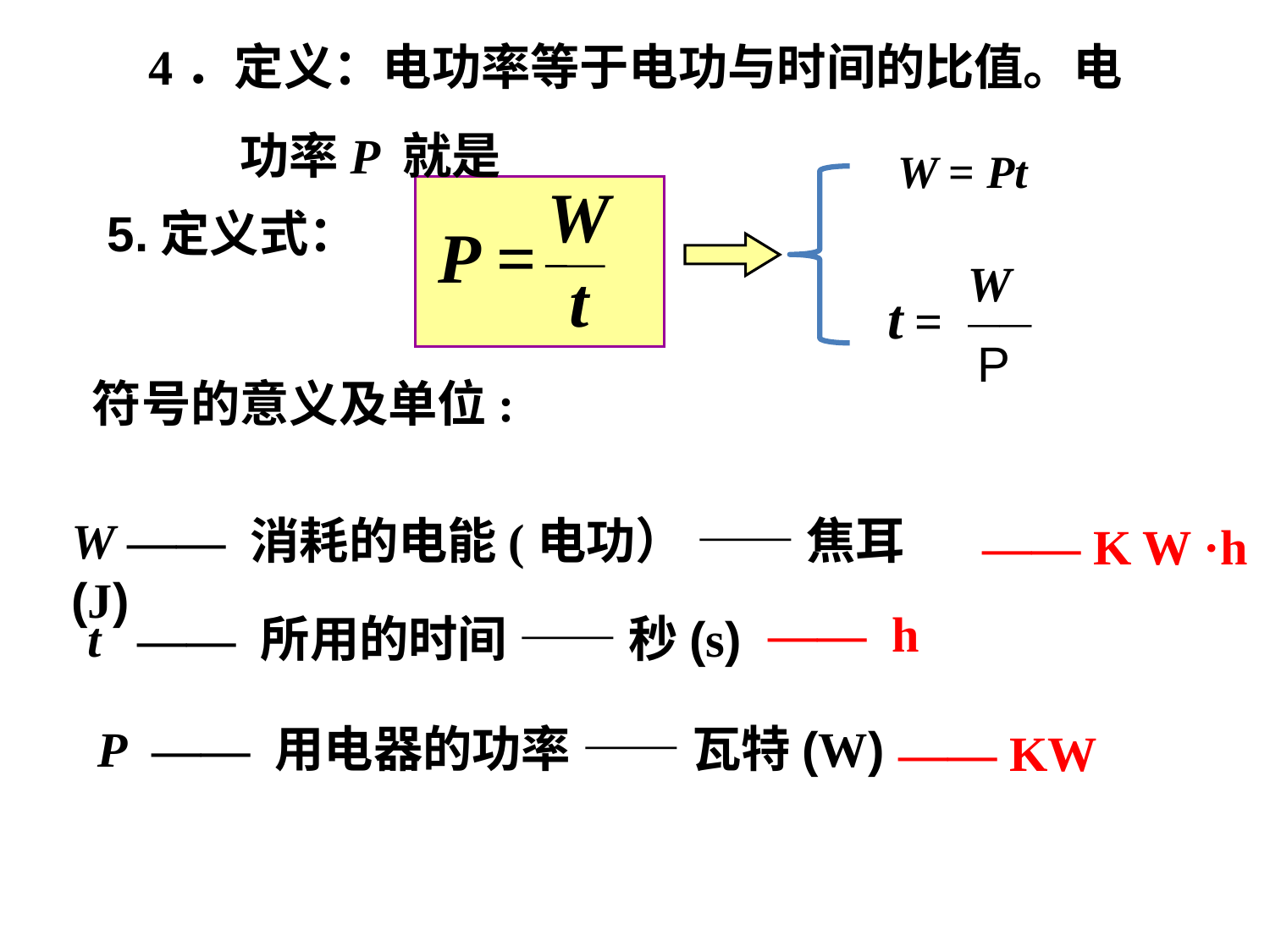

4．定义：电功率等于电功与时间的比值。电功率P 就是
W = Pt
W
t

P =

5.定义式：
W
t =
P
——
符号的意义及单位:
W —— 消耗的电能(电功） —— 焦耳(J)
—— K W ·h
——  h
t   —— 所用的时间 —— 秒(s)
P  —— 用电器的功率 —— 瓦特(W)
—— KW